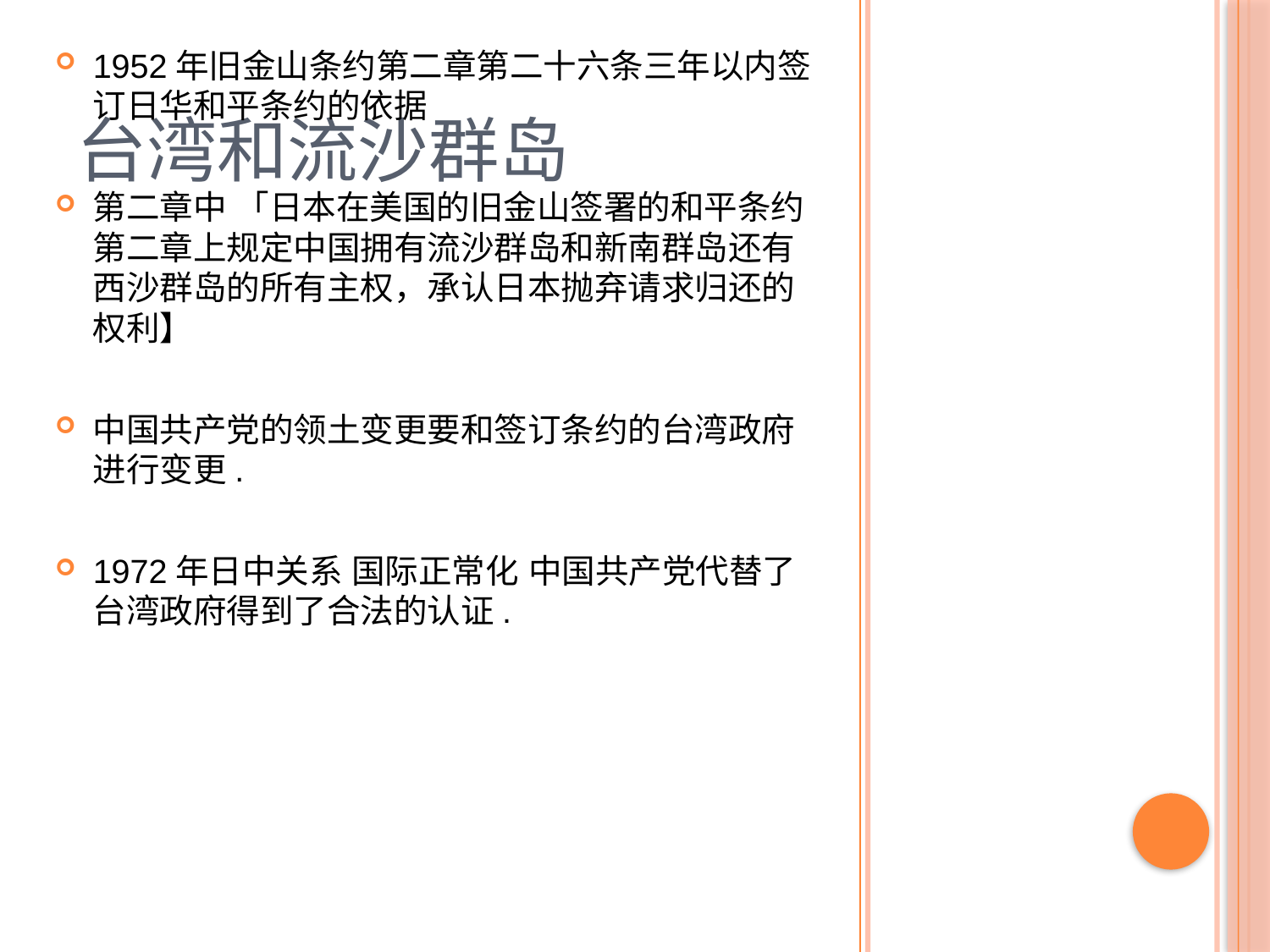

1952年旧金山条约第二章第二十六条三年以内签订日华和平条约的依据

第二章中 「日本在美国的旧金山签署的和平条约第二章上规定中国拥有流沙群岛和新南群岛还有西沙群岛的所有主权，承认日本抛弃请求归还的权利】

中国共产党的领土变更要和签订条约的台湾政府进行变更.

1972年日中关系 国际正常化 中国共产党代替了台湾政府得到了合法的认证.

# 台湾和流沙群岛